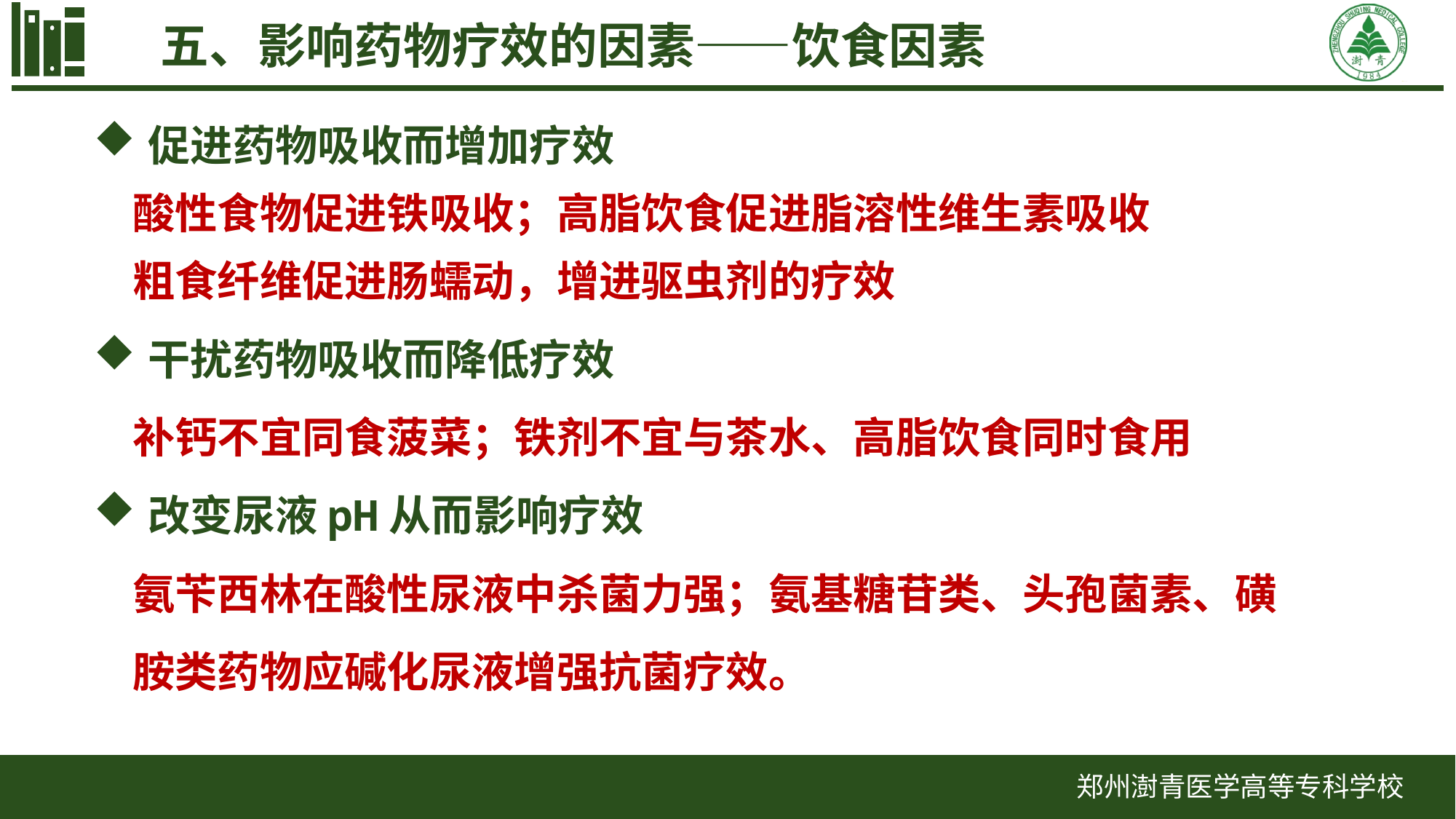

五、影响药物疗效的因素——饮食因素
促进药物吸收而增加疗效
   酸性食物促进铁吸收；高脂饮食促进脂溶性维生素吸收
   粗食纤维促进肠蠕动，增进驱虫剂的疗效
干扰药物吸收而降低疗效
   补钙不宜同食菠菜；铁剂不宜与茶水、高脂饮食同时食用
改变尿液pH从而影响疗效
   氨苄西林在酸性尿液中杀菌力强；氨基糖苷类、头孢菌素、磺
   胺类药物应碱化尿液增强抗菌疗效。
郑州澍青医学高等专科学校